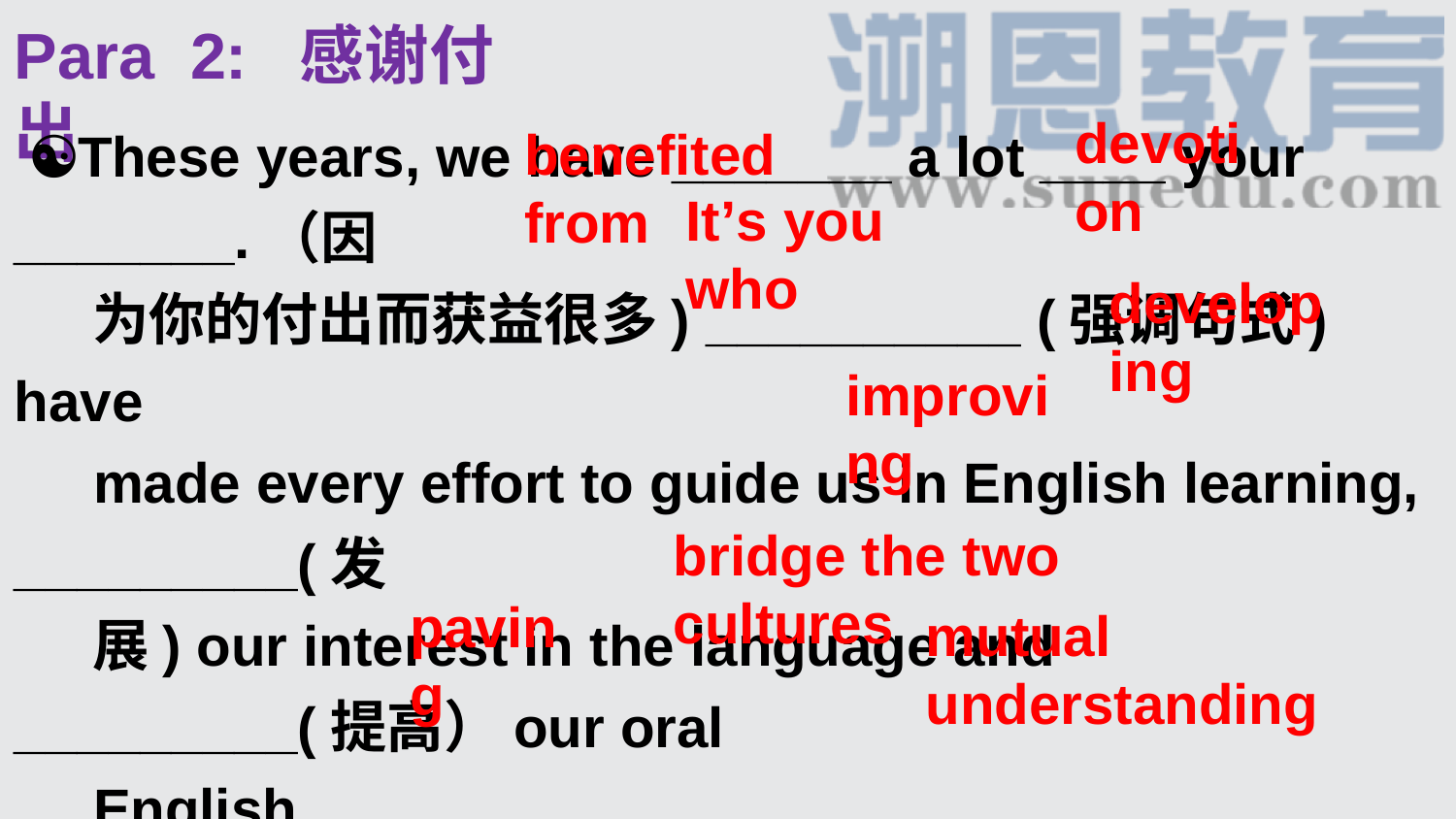

Para  2:  感谢付出
 ☯These years, we have _______ a lot ____ your _______.（因
     为你的付出而获益很多) __________ (强调句式) have
     made every effort to guide us in English learning, _________(发
     展) our interest in the language and _________(提高）our oral
     English.
☯It is you who have helped to __________________(架起两种
    文化的桥梁), ______ the way for our ________ _________
    and further development.(铺平了相互了解和......发展的道路)
devotion
benefited          from
It’s you who
developing
improving
bridge the two cultures
paving
mutual understanding